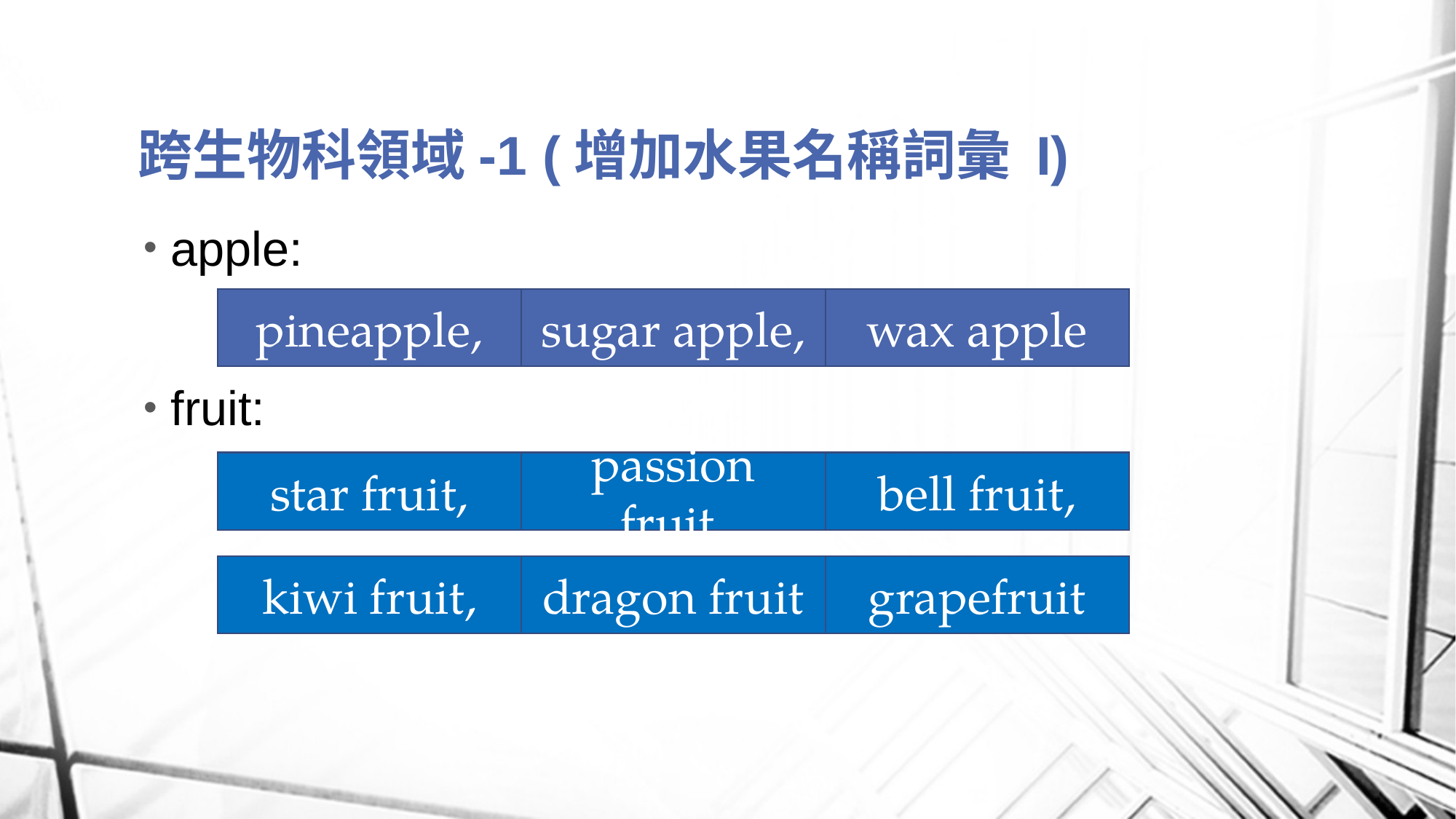

# 跨生物科領域-1 (增加水果名稱詞彙 I)
apple:

fruit:

pineapple,
sugar apple,
wax apple
star fruit,
passion fruit,
bell fruit,
kiwi fruit,
dragon fruit
grapefruit